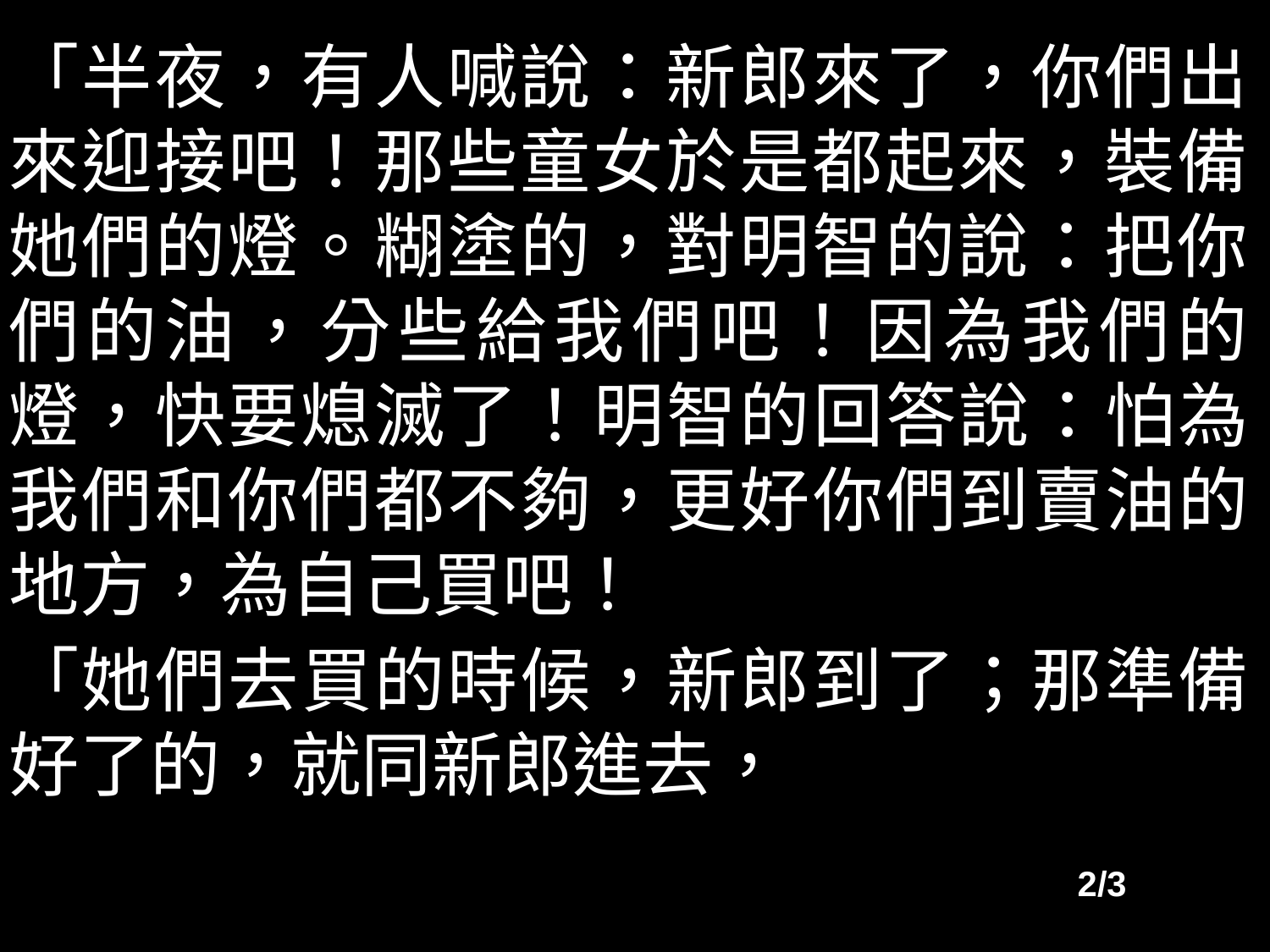

「半夜，有人喊說：新郎來了，你們出來迎接吧！那些童女於是都起來，裝備她們的燈。糊塗的，對明智的說：把你們的油，分些給我們吧！因為我們的燈，快要熄滅了！明智的回答說：怕為我們和你們都不夠，更好你們到賣油的地方，為自己買吧！
「她們去買的時候，新郎到了；那準備好了的，就同新郎進去，

2/3